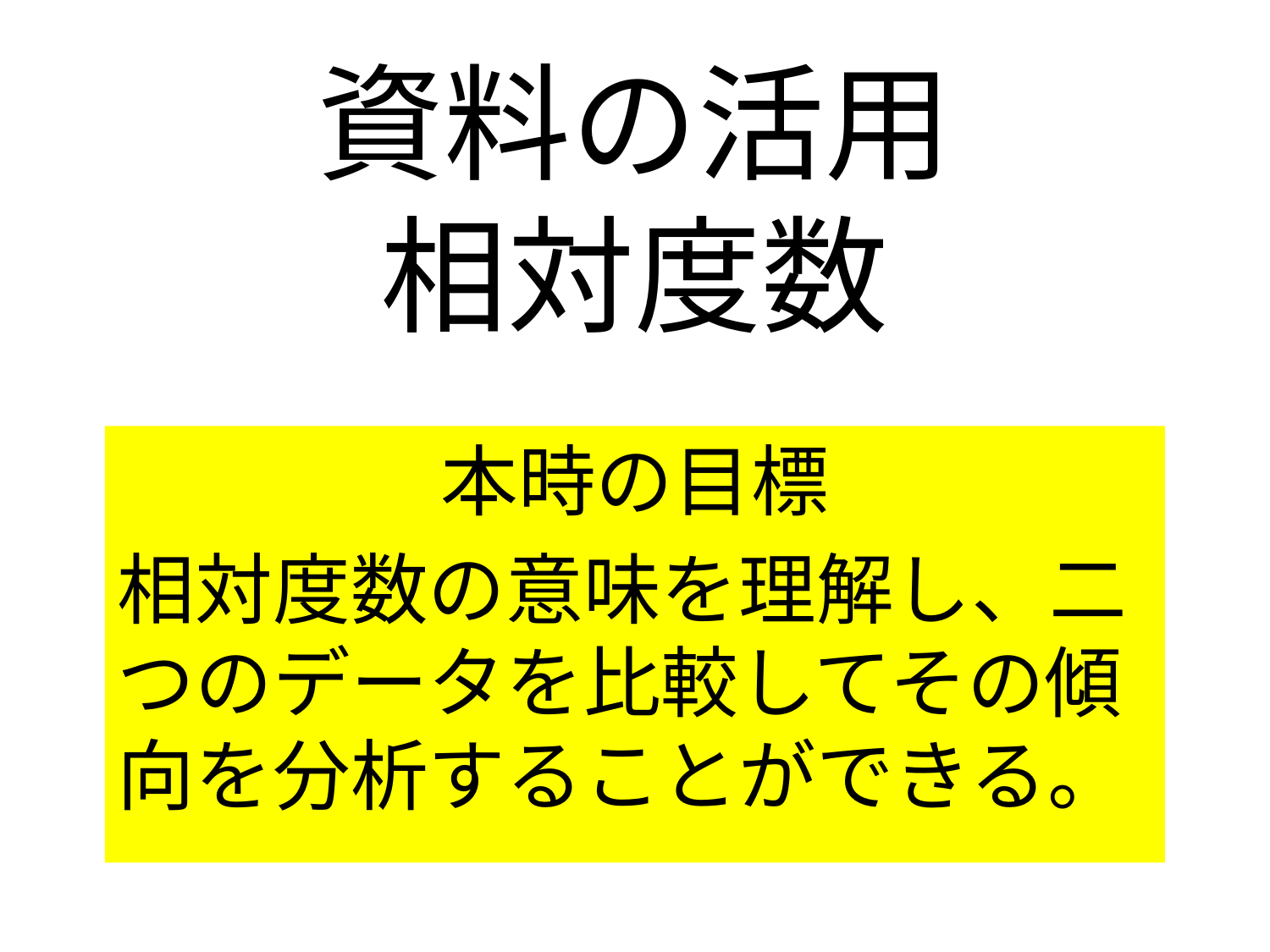

# 資料の活用 相対度数
本時の目標
相対度数の意味を理解し、二つのデータを比較してその傾向を分析することができる。